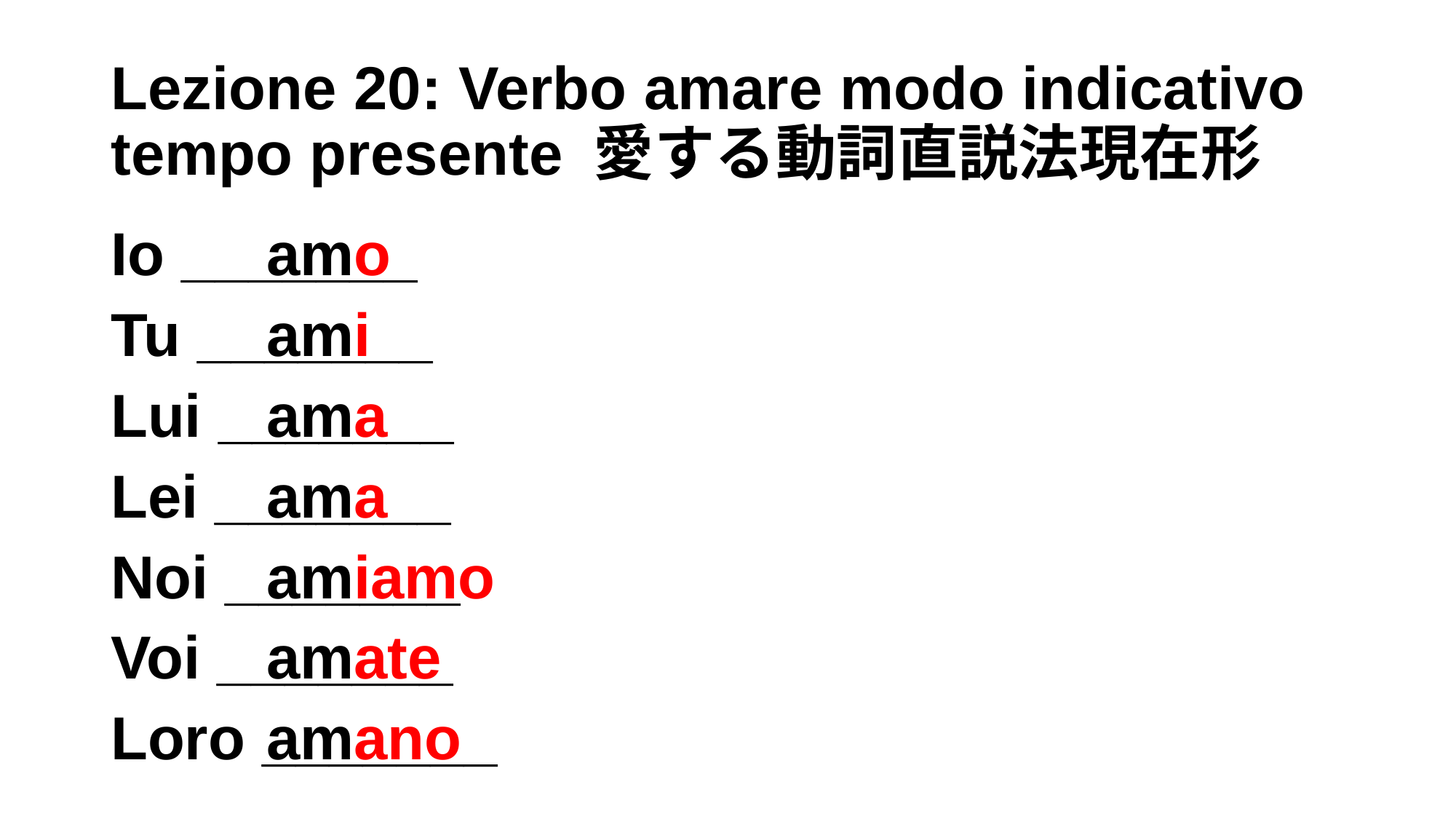

# Lezione 20: Verbo amare modo indicativo tempo presente 愛する動詞直説法現在形
Io _______
Tu _______
Lui _______
Lei _______
Noi _______
Voi _______
Loro _______

amo
ami
ama
ama
amiamo
amate
amano